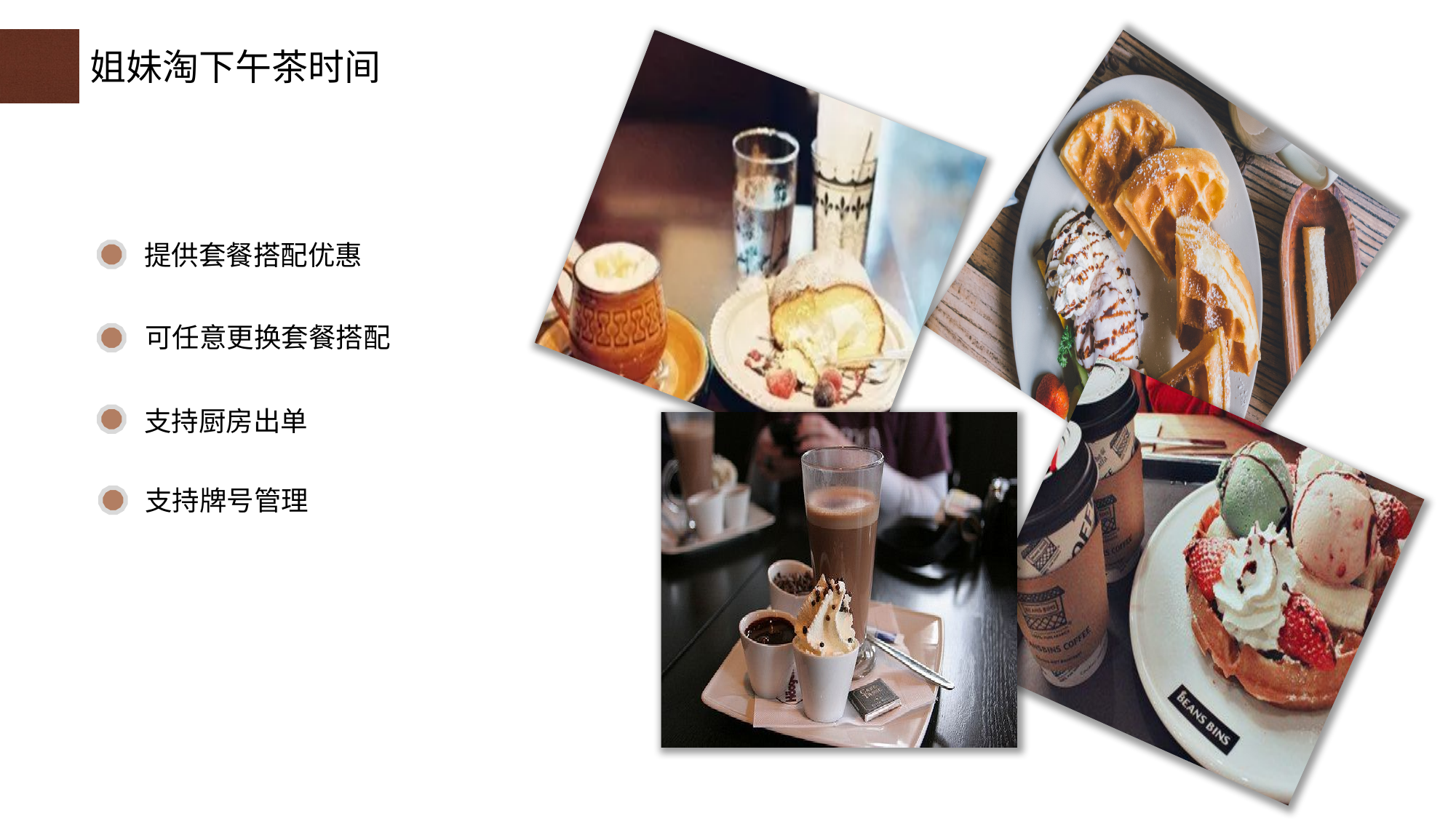

姐妹淘下午茶时间

提供套餐搭配优惠

可任意更换套餐搭配

支持厨房出单

支持牌号管理